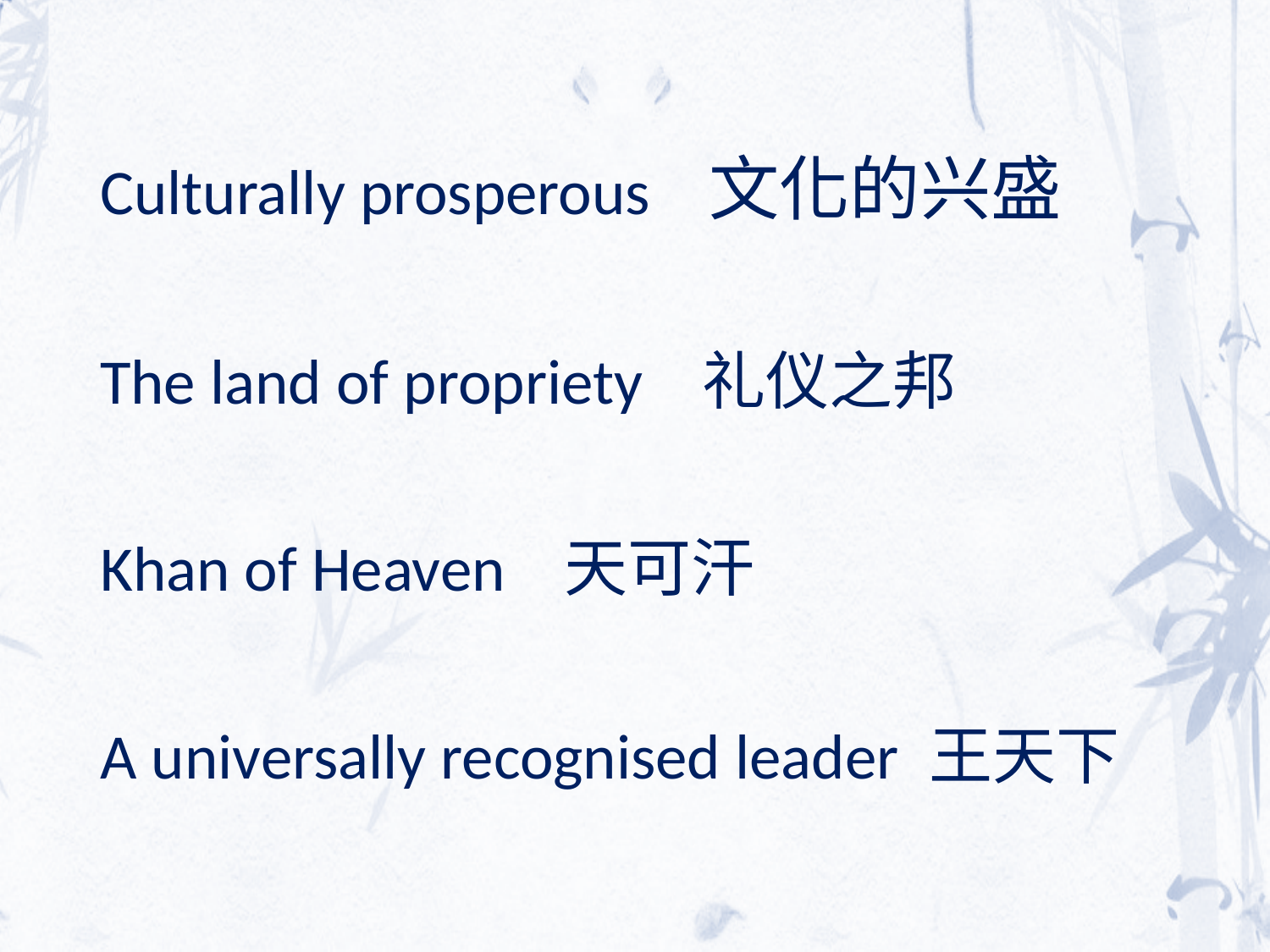

Culturally prosperous   文化的兴盛

The land of propriety   礼仪之邦

Khan of Heaven   天可汗

A universally recognised leader 王天下